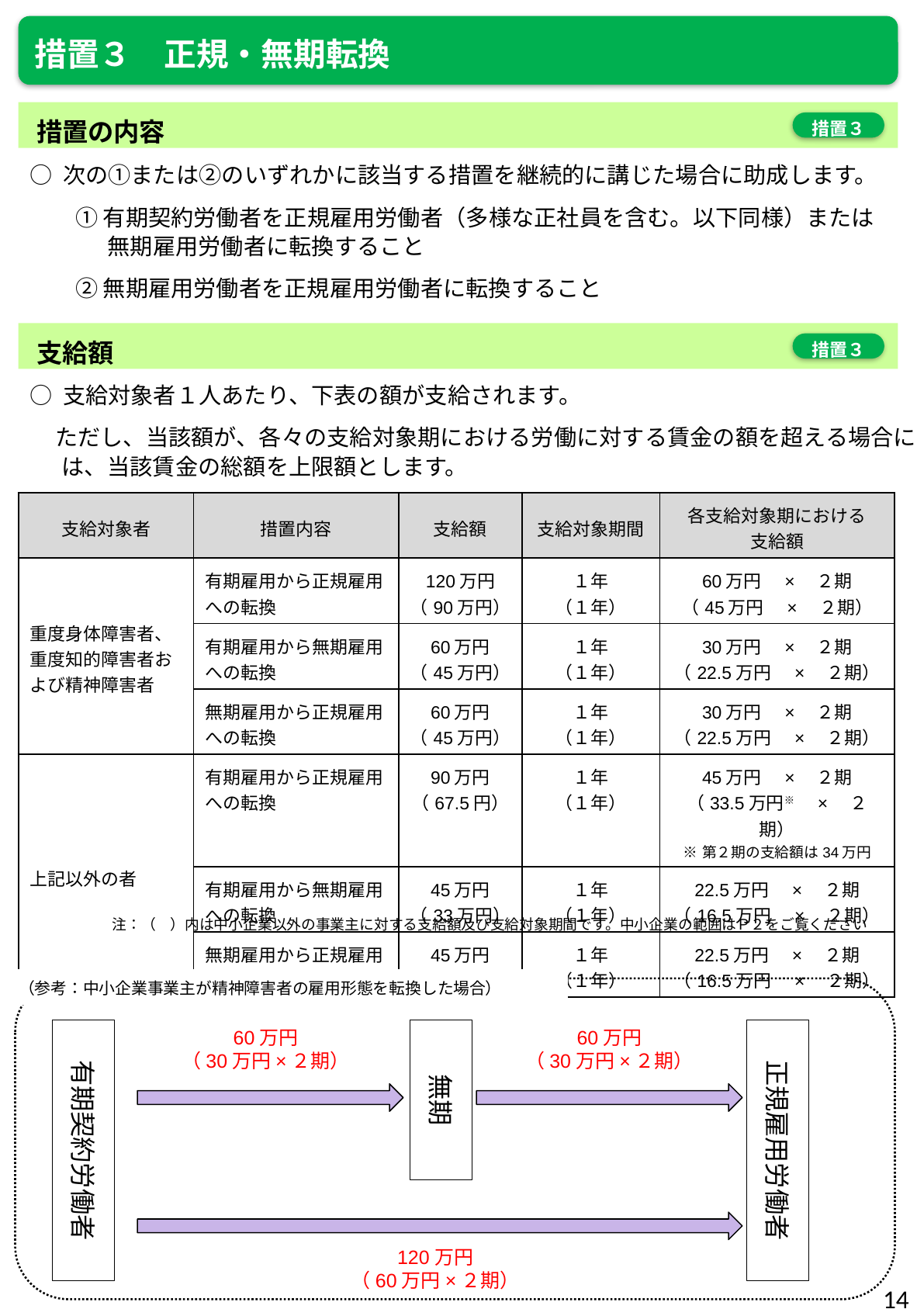

措置３　正規・無期転換
措置の内容
措置３
○ 次の①または②のいずれかに該当する措置を継続的に講じた場合に助成します。

　　① 有期契約労働者を正規雇用労働者（多様な正社員を含む。以下同様）または無期雇用労働者に転換すること

　　② 無期雇用労働者を正規雇用労働者に転換すること

支給額
措置３
○ 支給対象者１人あたり、下表の額が支給されます。

    ただし、当該額が、各々の支給対象期における労働に対する賃金の額を超える場合には、当該賃金の総額を上限額とします。
| 支給対象者 | 措置内容 | 支給額 | 支給対象期間 | 各支給対象期における 支給額 |
| --- | --- | --- | --- | --- |
| 重度身体障害者、重度知的障害者および精神障害者 | 有期雇用から正規雇用への転換 | 120万円 （90万円） | １年 （１年） | 60万円　×　２期 （45万円　×　２期） |
|  | 有期雇用から無期雇用への転換 | 60万円 （45万円） | １年 （１年） | 30万円　×　２期 （22.5万円　×　２期） |
|  | 無期雇用から正規雇用への転換 | 60万円 （45万円） | １年 （１年） | 30万円　×　２期 （22.5万円　×　２期） |
| 上記以外の者 | 有期雇用から正規雇用への転換 | 90万円（67.5円） | １年 （１年） | 45万円　×　２期 （33.5万円※　×　２期） ※第２期の支給額は34万円 |
|  | 有期雇用から無期雇用への転換 | 45万円 （33万円） | １年 （１年） | 22.5万円　×　２期 （16.5万円　×　２期） |
|  | 無期雇用から正規雇用への転換 | 45万円 （33万円） | １年 （１年） | 22.5万円　×　２期 （16.5万円　×　２期） |
注：（　）内は中小企業以外の事業主に対する支給額及び支給対象期間です。中小企業の範囲はＰ２をご覧ください

| （参考：中小企業事業主が精神障害者の雇用形態を転換した場合） |
| --- |

無期
有期契約労働者
60万円
（30万円×２期）
60万円
（30万円×２期）
正規雇用労働者

120万円
（60万円×２期）
14